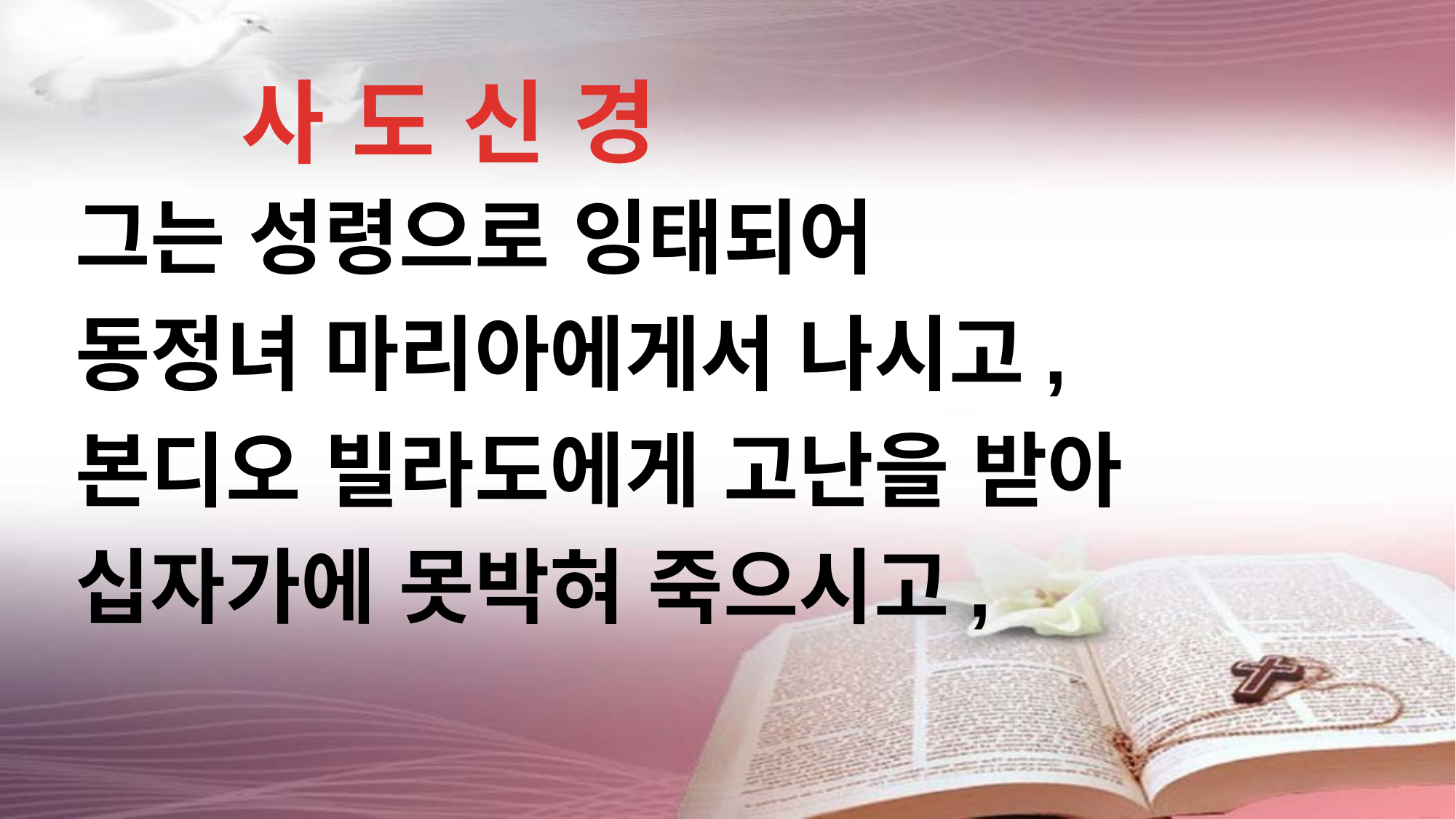

사 도 신 경
그는 성령으로 잉태되어
동정녀 마리아에게서 나시고,
본디오 빌라도에게 고난을 받아
십자가에 못박혀 죽으시고,